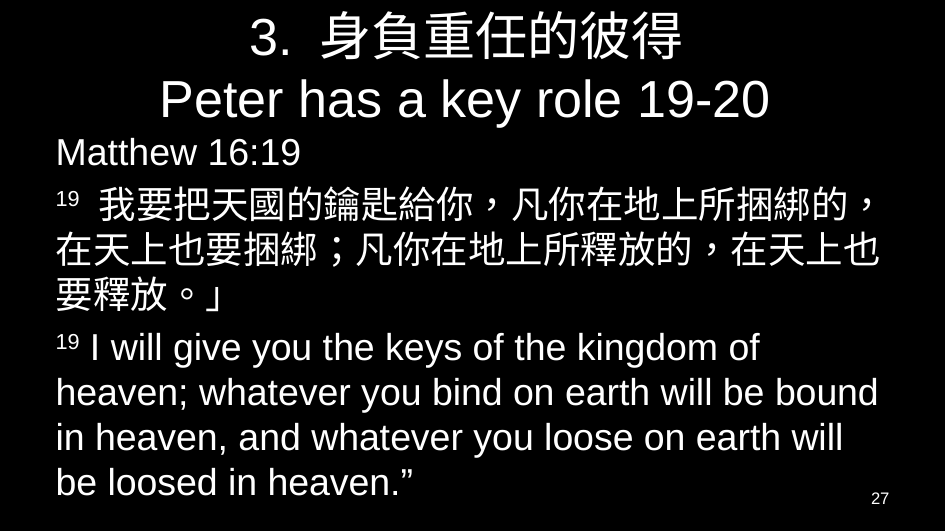

# 3. 身負重任的彼得 Peter has a key role 19-20
Matthew 16:19
19 我要把天國的鑰匙給你，凡你在地上所捆綁的，在天上也要捆綁；凡你在地上所釋放的，在天上也要釋放。」
19 I will give you the keys of the kingdom of heaven; whatever you bind on earth will be bound in heaven, and whatever you loose on earth will be loosed in heaven.”

27